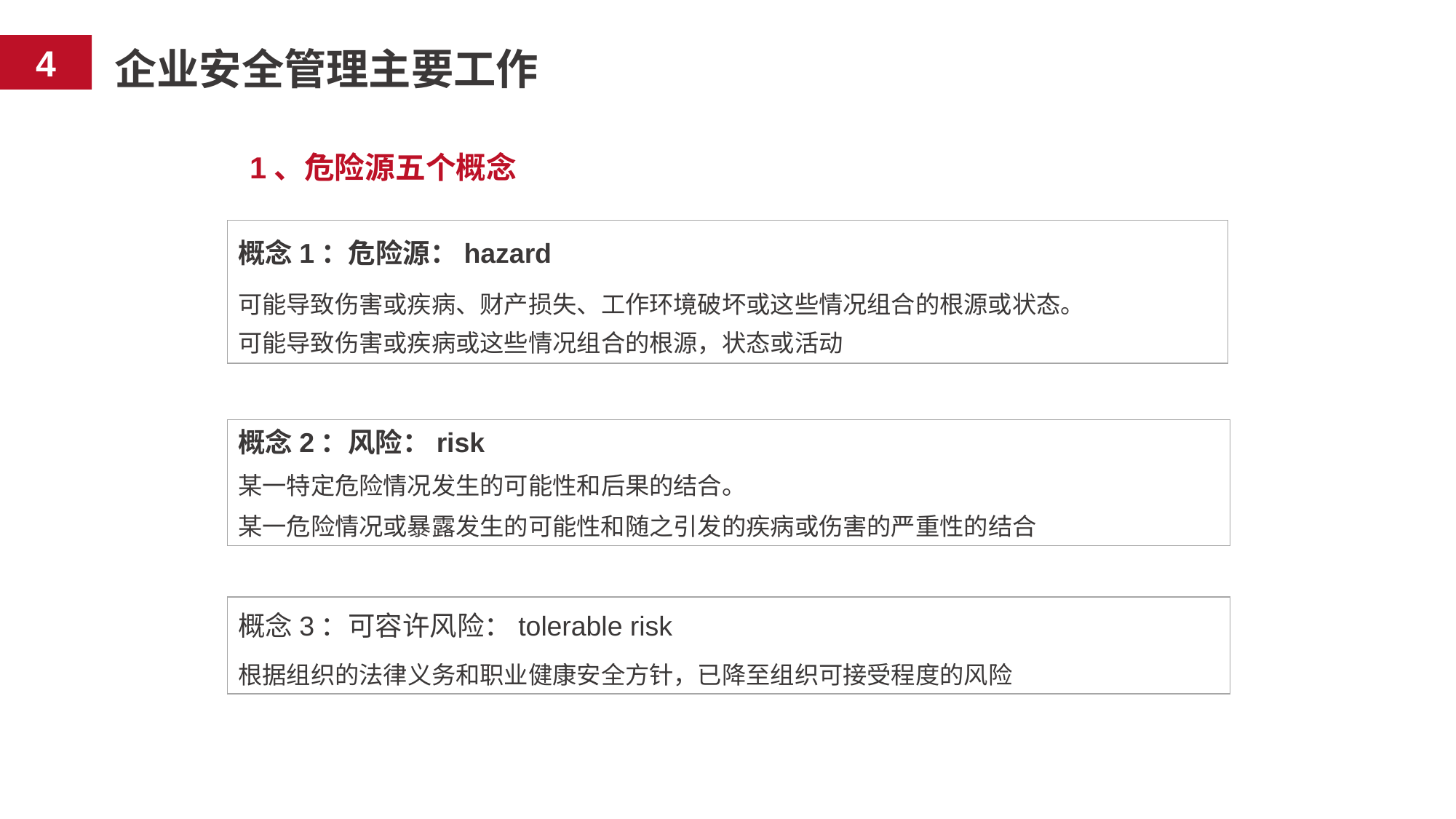

4
企业安全管理主要工作
1、危险源五个概念
概念1：危险源：hazard
可能导致伤害或疾病、财产损失、工作环境破坏或这些情况组合的根源或状态。
可能导致伤害或疾病或这些情况组合的根源，状态或活动
概念2：风险：risk
某一特定危险情况发生的可能性和后果的结合。
某一危险情况或暴露发生的可能性和随之引发的疾病或伤害的严重性的结合
概念3：可容许风险：tolerable risk
根据组织的法律义务和职业健康安全方针，已降至组织可接受程度的风险